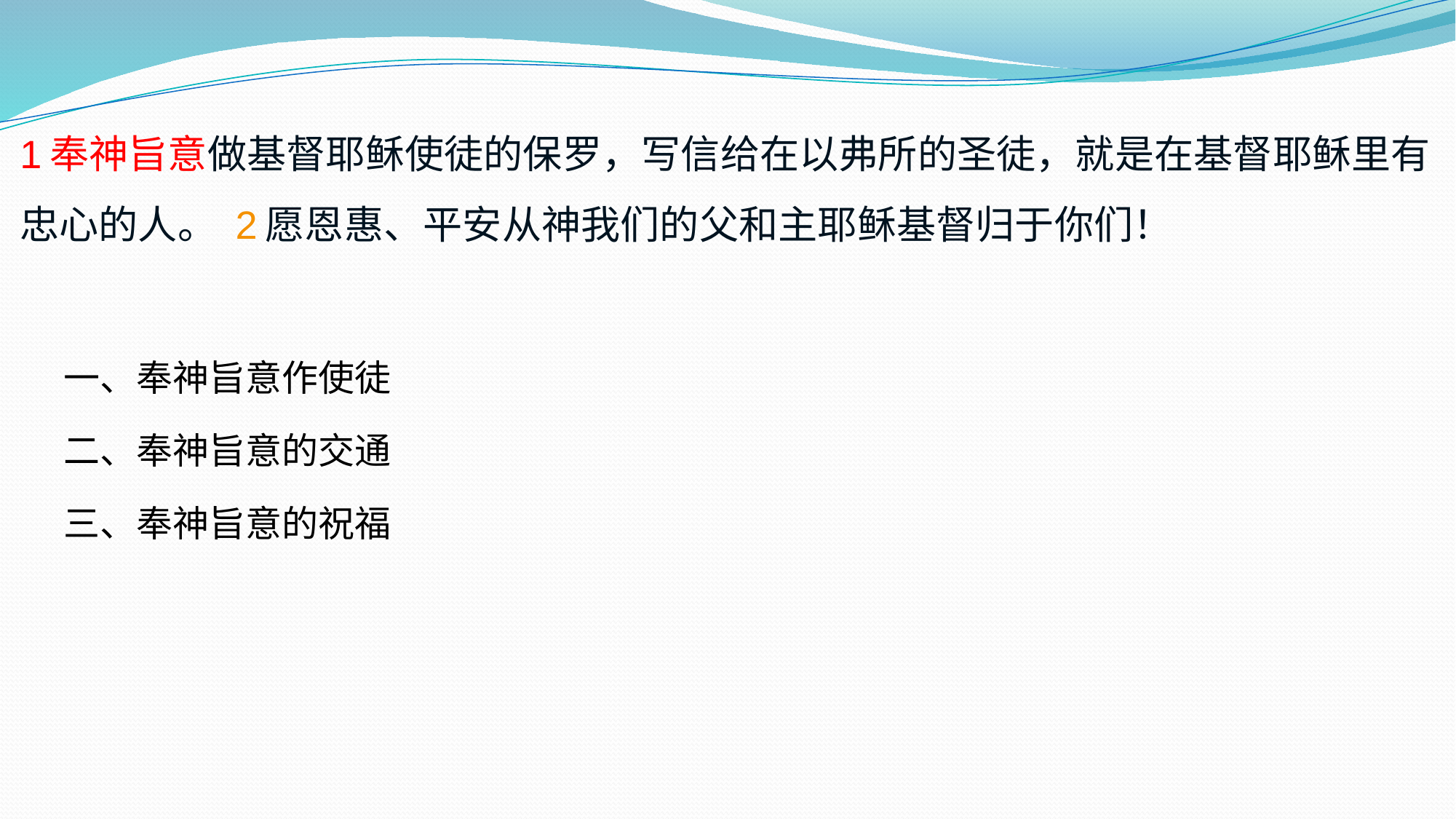

1 奉神旨意做基督耶稣使徒的保罗，写信给在以弗所的圣徒，就是在基督耶稣里有忠心的人。 2 愿恩惠、平安从神我们的父和主耶稣基督归于你们！

一、奉神旨意作使徒
二、奉神旨意的交通
三、奉神旨意的祝福